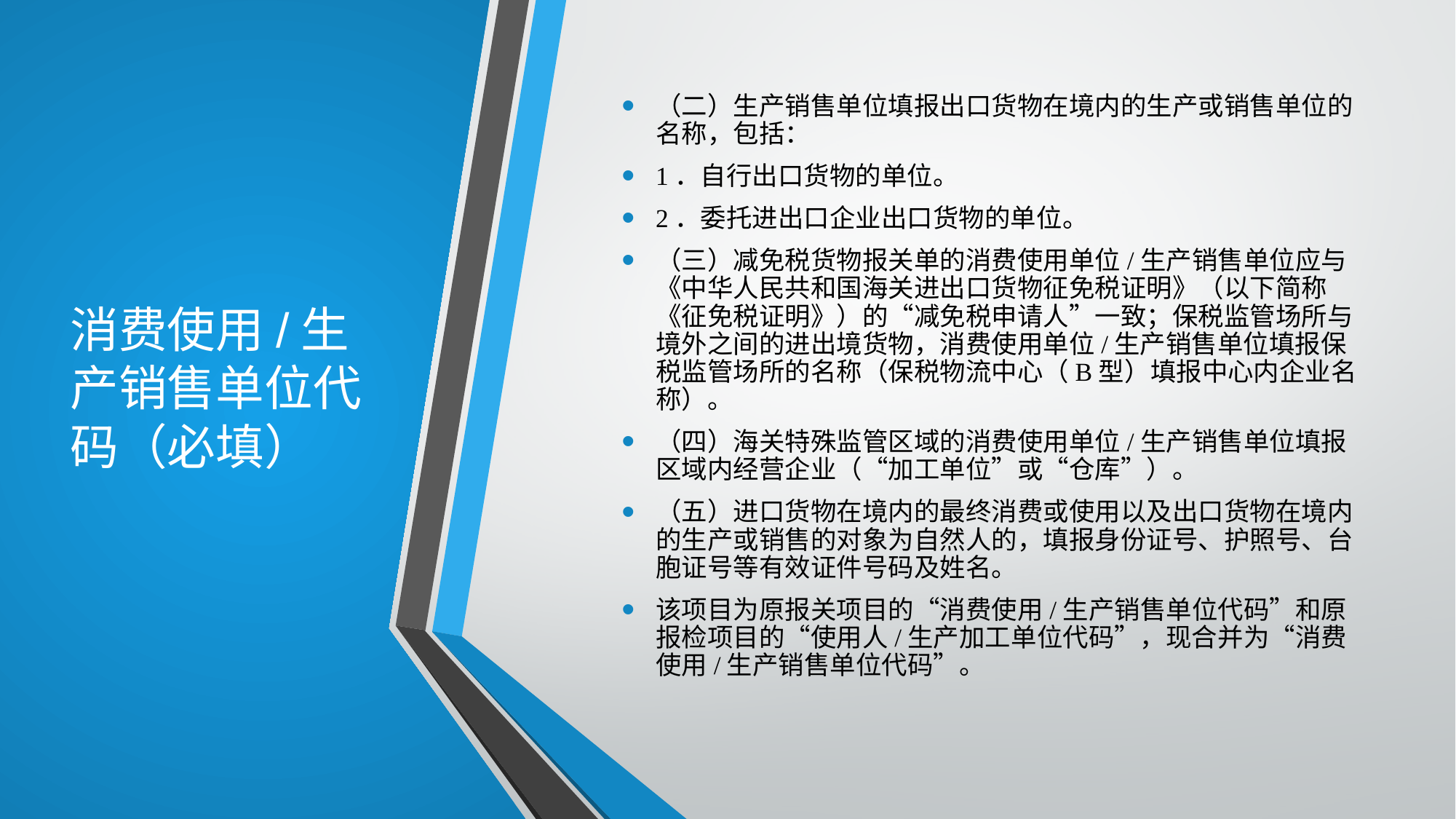

# 消费使用/生产销售单位代码（必填）
（二）生产销售单位填报出口货物在境内的生产或销售单位的名称，包括：
1．自行出口货物的单位。
2．委托进出口企业出口货物的单位。
（三）减免税货物报关单的消费使用单位/生产销售单位应与《中华人民共和国海关进出口货物征免税证明》（以下简称《征免税证明》）的“减免税申请人”一致；保税监管场所与境外之间的进出境货物，消费使用单位/生产销售单位填报保税监管场所的名称（保税物流中心（B型）填报中心内企业名称）。
（四）海关特殊监管区域的消费使用单位/生产销售单位填报区域内经营企业（“加工单位”或“仓库”）。
（五）进口货物在境内的最终消费或使用以及出口货物在境内的生产或销售的对象为自然人的，填报身份证号、护照号、台胞证号等有效证件号码及姓名。
该项目为原报关项目的“消费使用/生产销售单位代码”和原报检项目的“使用人/生产加工单位代码”，现合并为“消费使用/生产销售单位代码”。